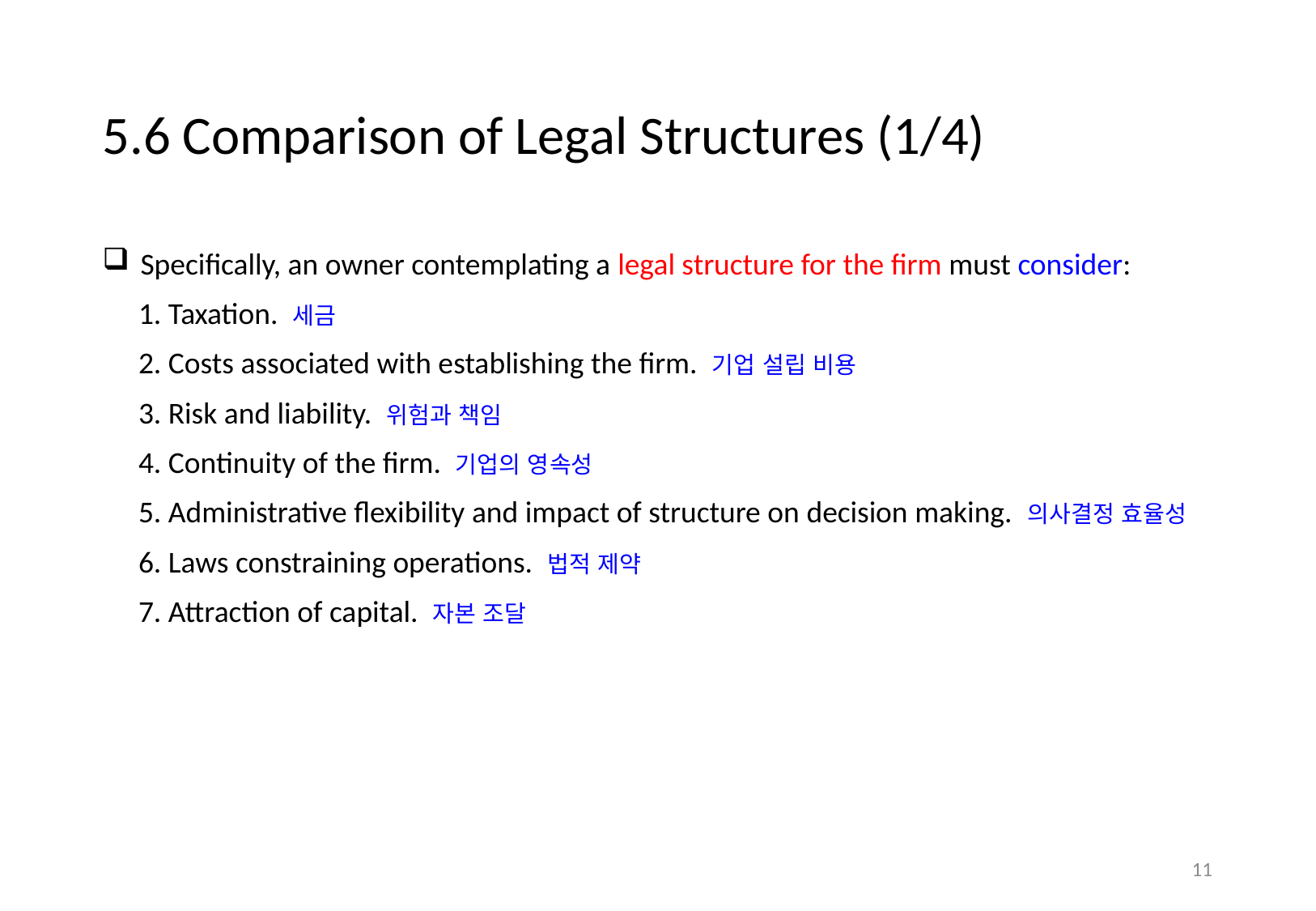

# 5.6 Comparison of Legal Structures (1/4)
Specifically, an owner contemplating a legal structure for the firm must consider:
1. Taxation. 세금
2. Costs associated with establishing the firm. 기업 설립 비용
3. Risk and liability. 위험과 책임
4. Continuity of the firm. 기업의 영속성
5. Administrative flexibility and impact of structure on decision making. 의사결정 효율성
6. Laws constraining operations. 법적 제약
7. Attraction of capital. 자본 조달
11